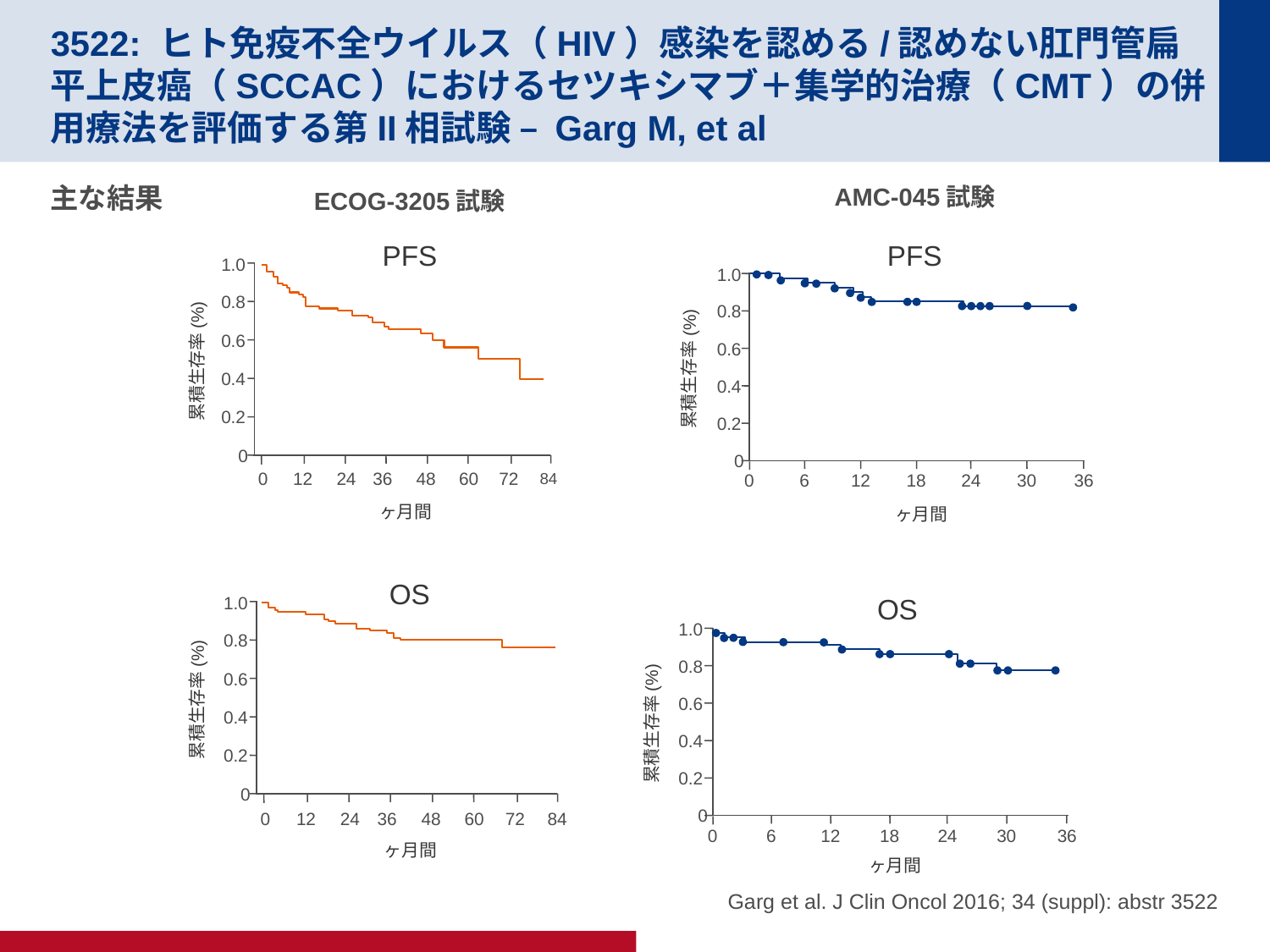

# 3522: ヒト免疫不全ウイルス（HIV）感染を認める/認めない肛門管扁平上皮癌（SCCAC）におけるセツキシマブ＋集学的治療（CMT）の併用療法を評価する第II相試験 – Garg M, et al
主な結果

AMC-045試験
ECOG-3205試験
PFS
PFS
1.0

0.8

0.6

累積生存率(%)
0.4

0.2

0

6
12
18
0
36
24
30
ヶ月間
1.0

0.8

0.6

累積生存率(%)
0.4

0.2

0

60

72

12

24

36

48

0

ヶ月間

84

OS
1.0

0.8

0.6

累積生存率(%)
0.4

0.2

0

12

24

36

48

60

72

0

ヶ月間
OS
1.0

0.8

0.6

累積生存率(%)
0.4

0.2

0

6
12
18
0
36
24
30
ヶ月間

84

Garg et al. J Clin Oncol 2016; 34 (suppl): abstr 3522